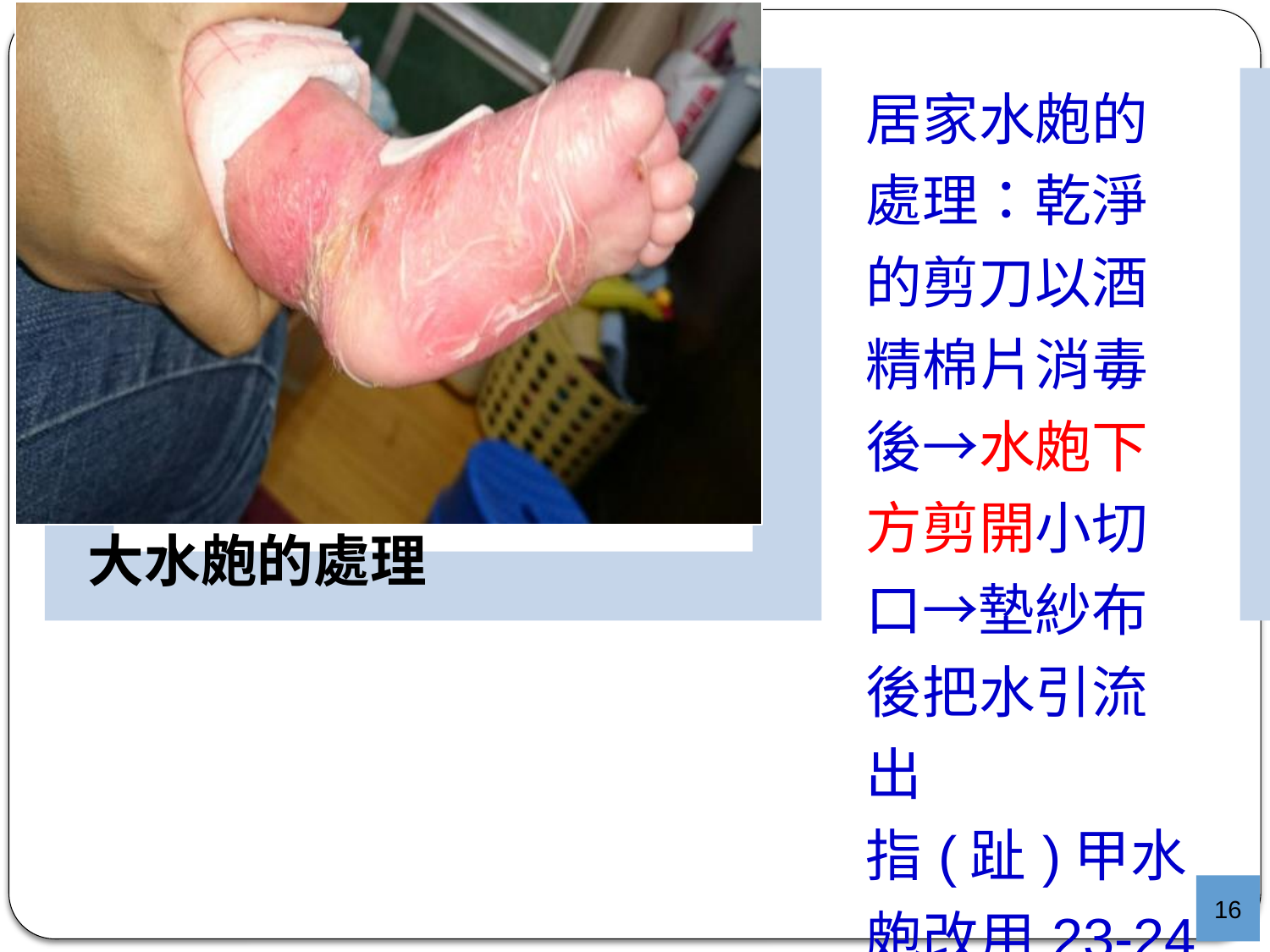

大水皰的處理
居家水皰的處理：乾淨的剪刀以酒精棉片消毒後→水皰下方剪開小切口→墊紗布後把水引流出

16